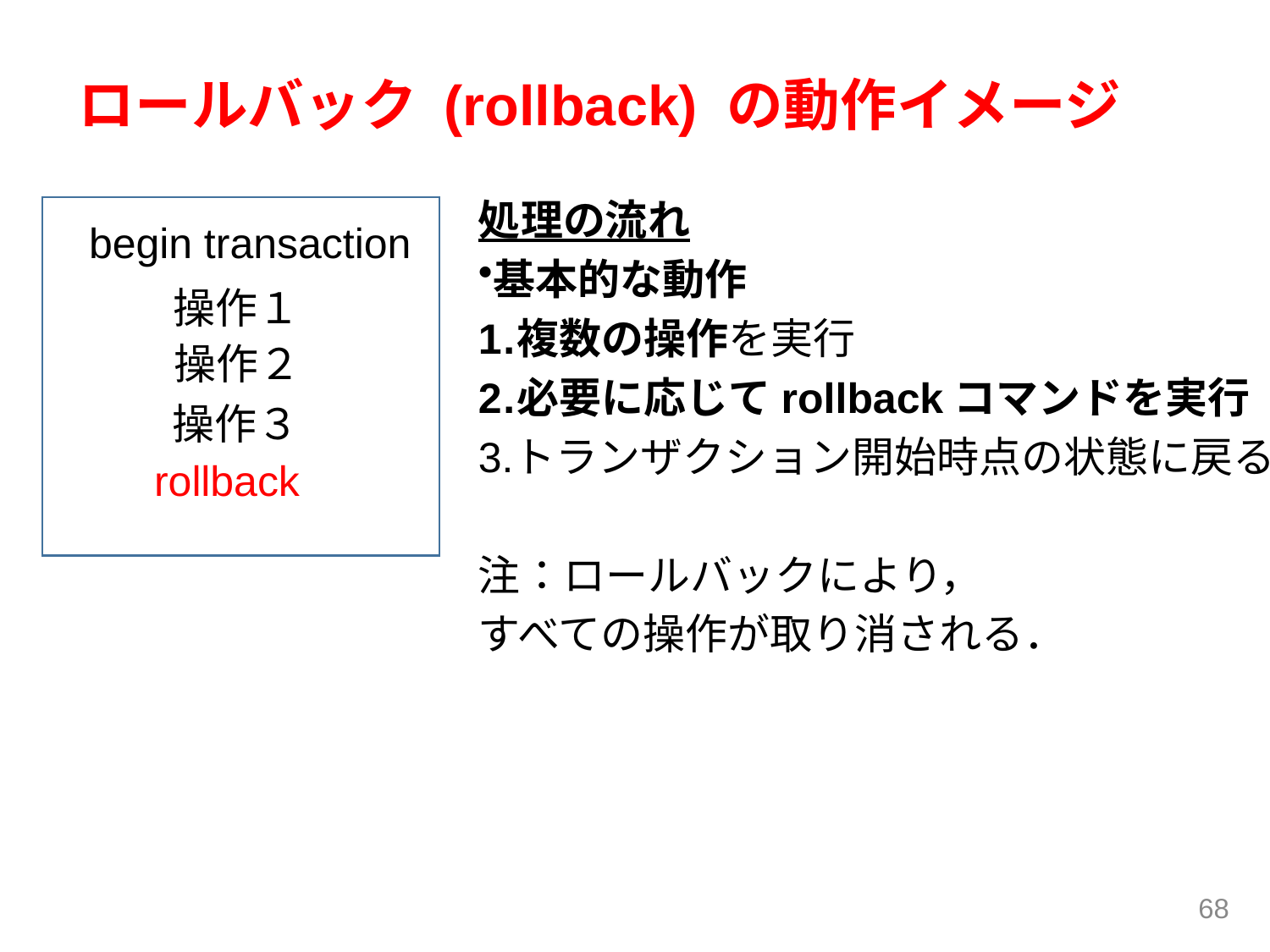

ロールバック (rollback) の動作イメージ
処理の流れ
基本的な動作
複数の操作を実行
必要に応じてrollbackコマンドを実行
トランザクション開始時点の状態に戻る

注：ロールバックにより，
すべての操作が取り消される．

begin transaction
操作１
操作２
操作３
rollback
68